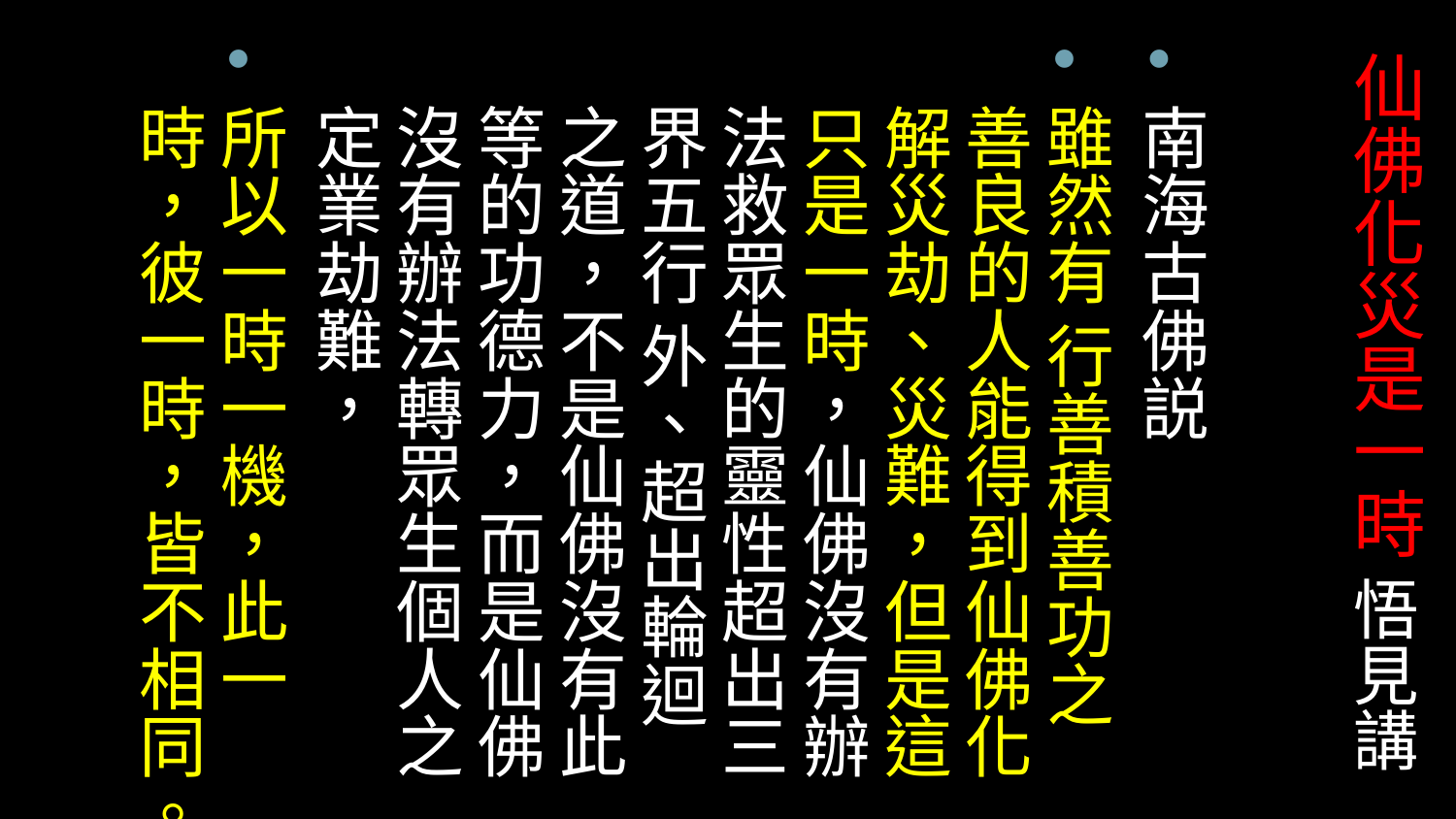

# 仙佛化災是一時 悟見講
南海古佛説
雖然有 行善積善功之善良的人能得到仙佛化解災劫、災難，但是這只是一時，仙佛沒有辦法救眾生的靈性超出三界五行 外、超出輪迴之道，不是仙佛沒有此等的功德力，而是仙佛沒有辦法轉眾生個人之定業劫難，
所以一時一機，此一 時，彼一時，皆不相同。